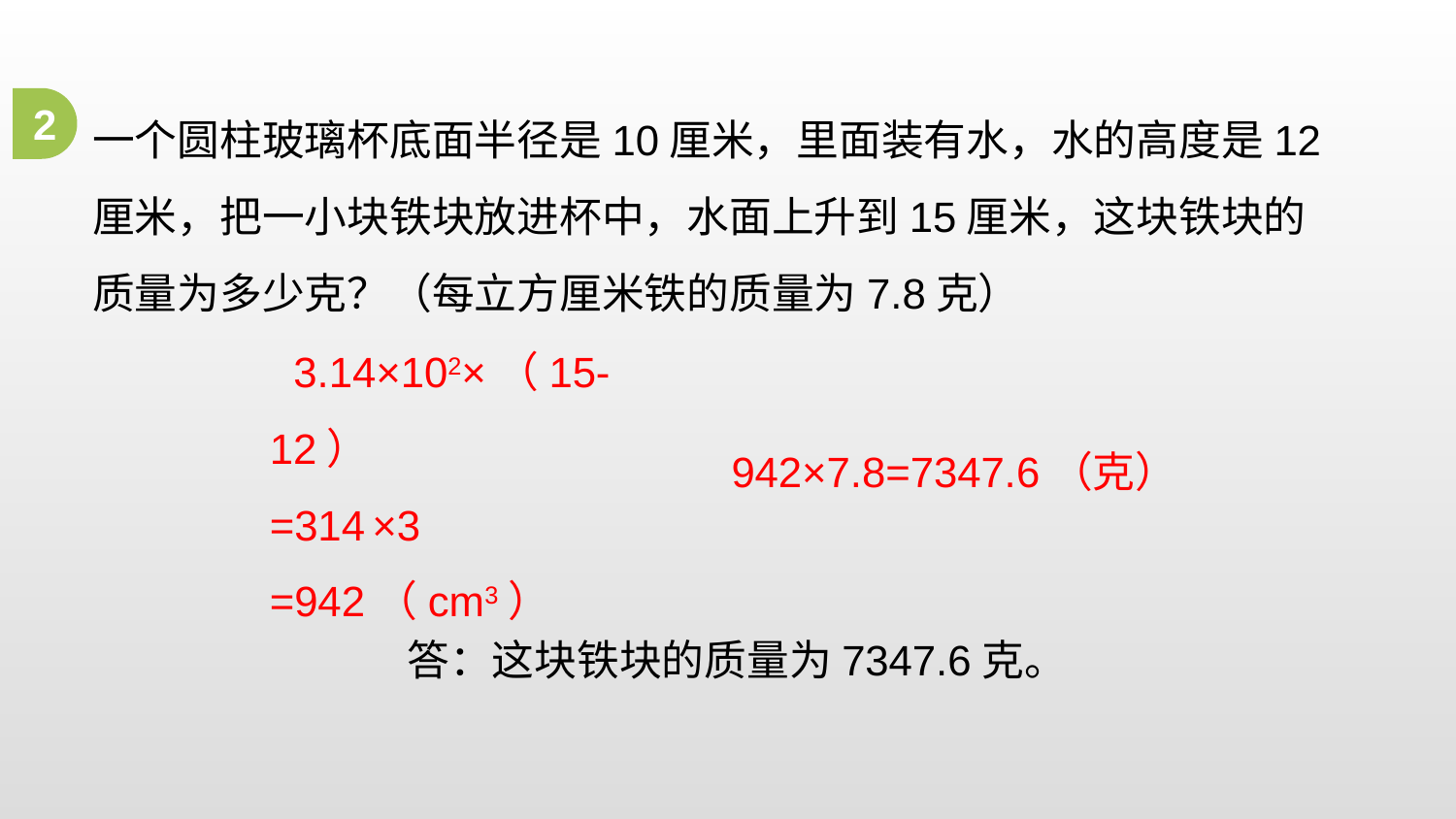

一个圆柱玻璃杯底面半径是10厘米，里面装有水，水的高度是12厘米，把一小块铁块放进杯中，水面上升到15厘米，这块铁块的质量为多少克？（每立方厘米铁的质量为7.8克）
2
  3.14×102×（15-12）
=314 ×3
=942（cm3）
942×7.8=7347.6（克）
答：这块铁块的质量为7347.6克。